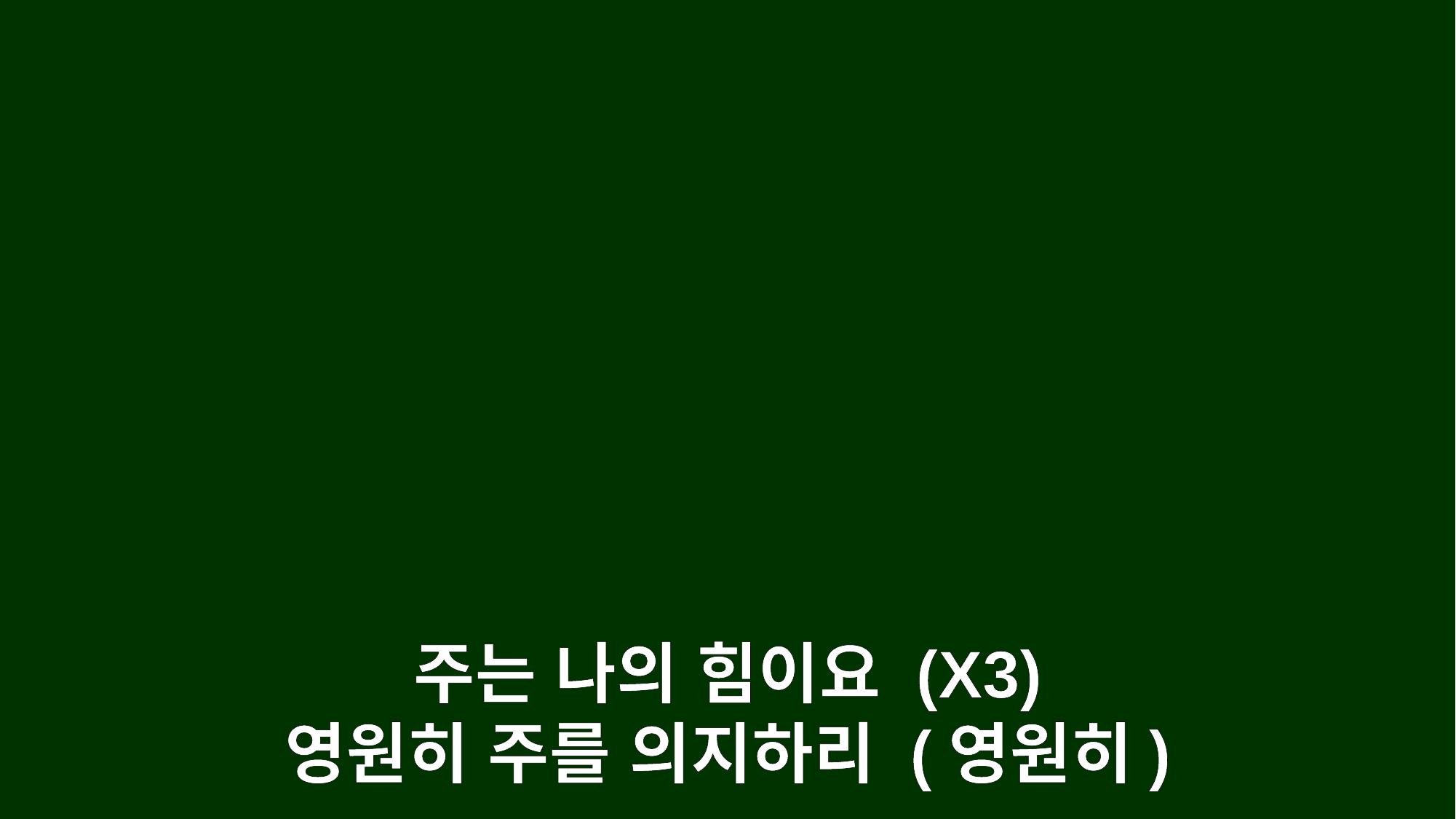

주는 나의 힘이요 (X3)
영원히 주를 의지하리 (영원히)